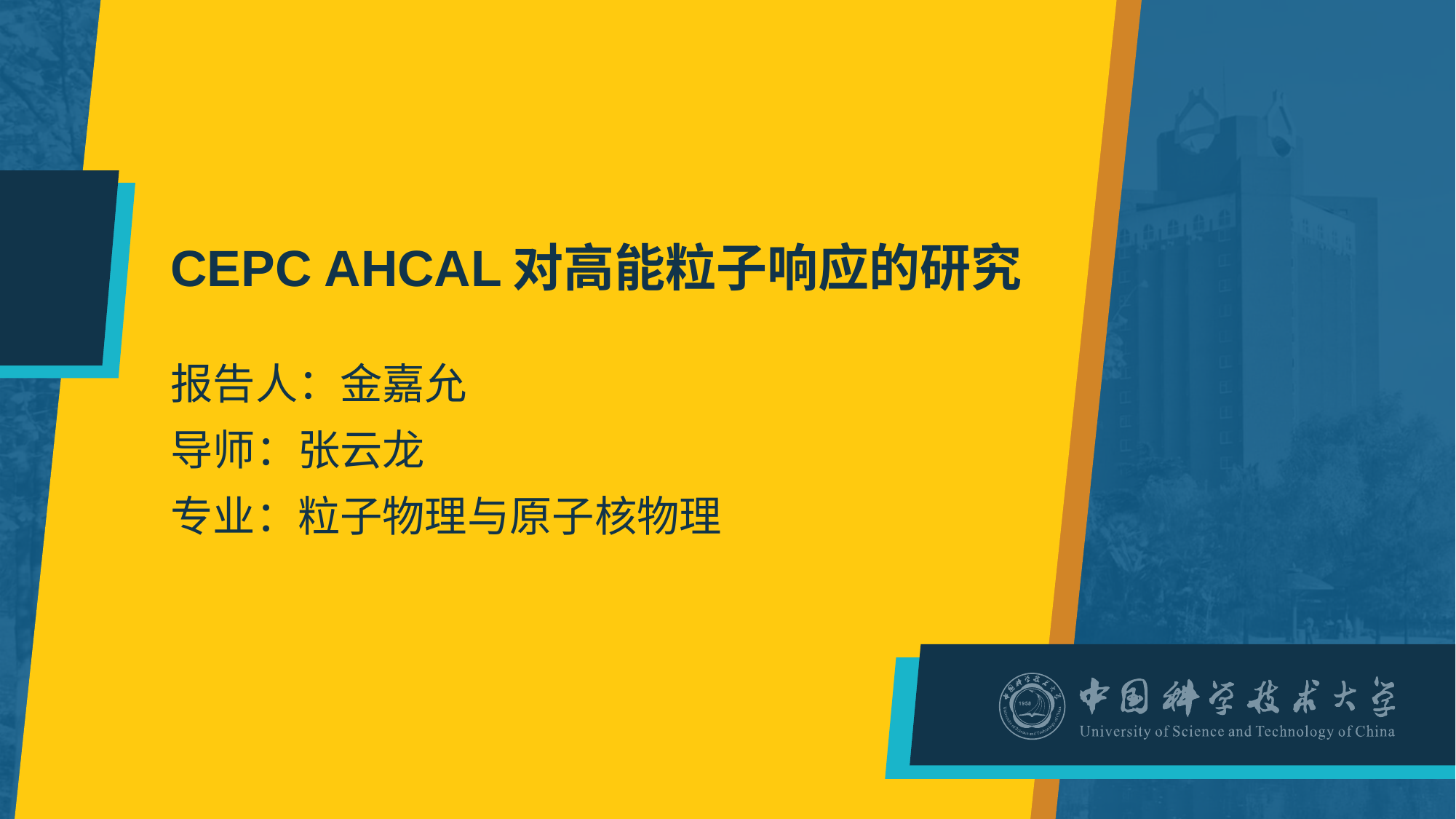

# CEPC AHCAL对高能粒子响应的研究
报告人：金嘉允
导师：张云龙
专业：粒子物理与原子核物理